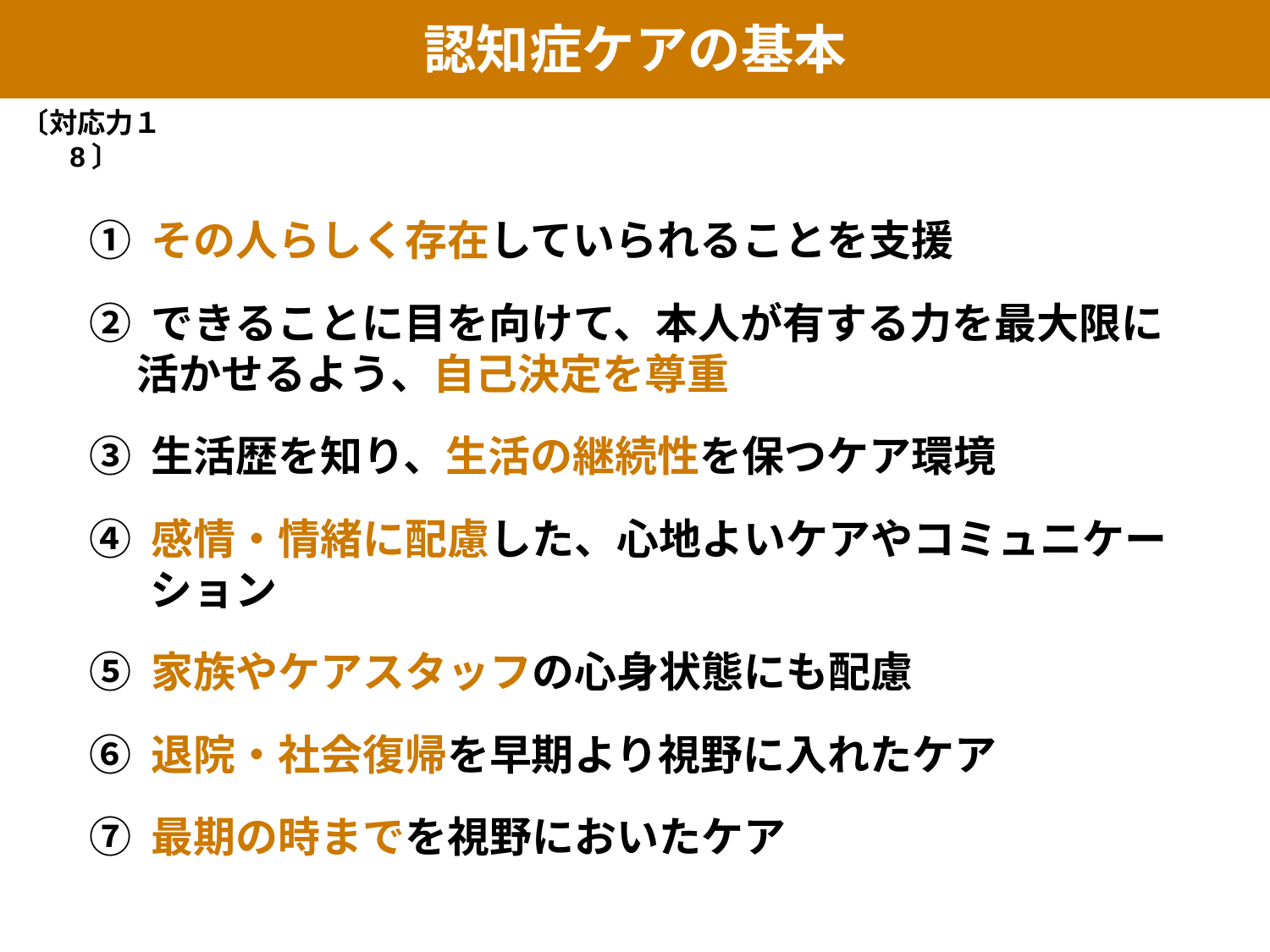

認知症ケアの基本
〔対応力１8〕
① その人らしく存在していられることを支援
② できることに目を向けて、本人が有する力を最大限に
    活かせるよう、自己決定を尊重
③ 生活歴を知り、生活の継続性を保つケア環境
④ 感情・情緒に配慮した、心地よいケアやコミュニケーション
⑤ 家族やケアスタッフの心身状態にも配慮
⑥ 退院・社会復帰を早期より視野に入れたケア
⑦ 最期の時までを視野においたケア